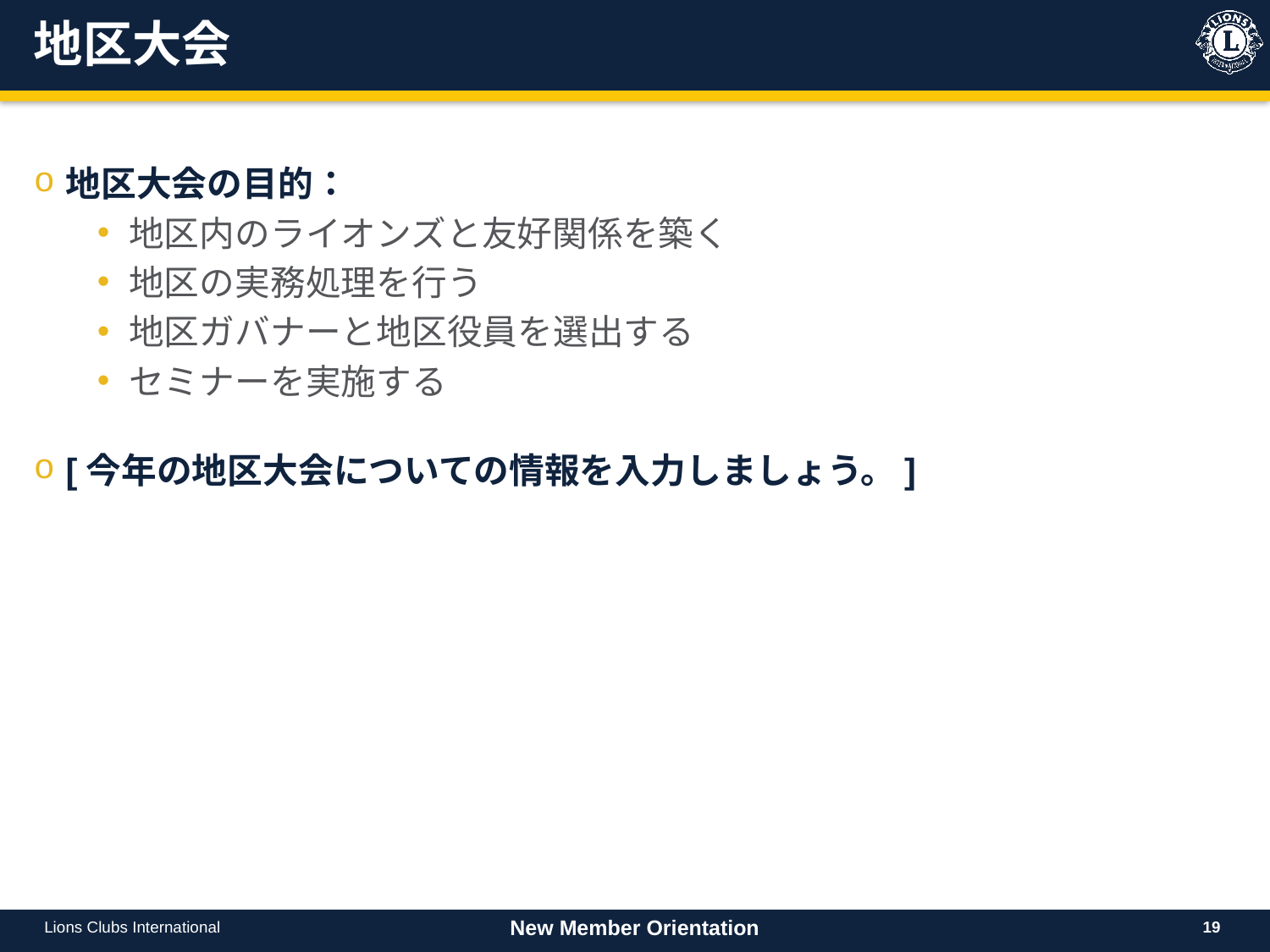

# 地区大会
地区大会の目的：
地区内のライオンズと友好関係を築く
地区の実務処理を行う
地区ガバナーと地区役員を選出する
セミナーを実施する

[今年の地区大会についての情報を入力しましょう。]